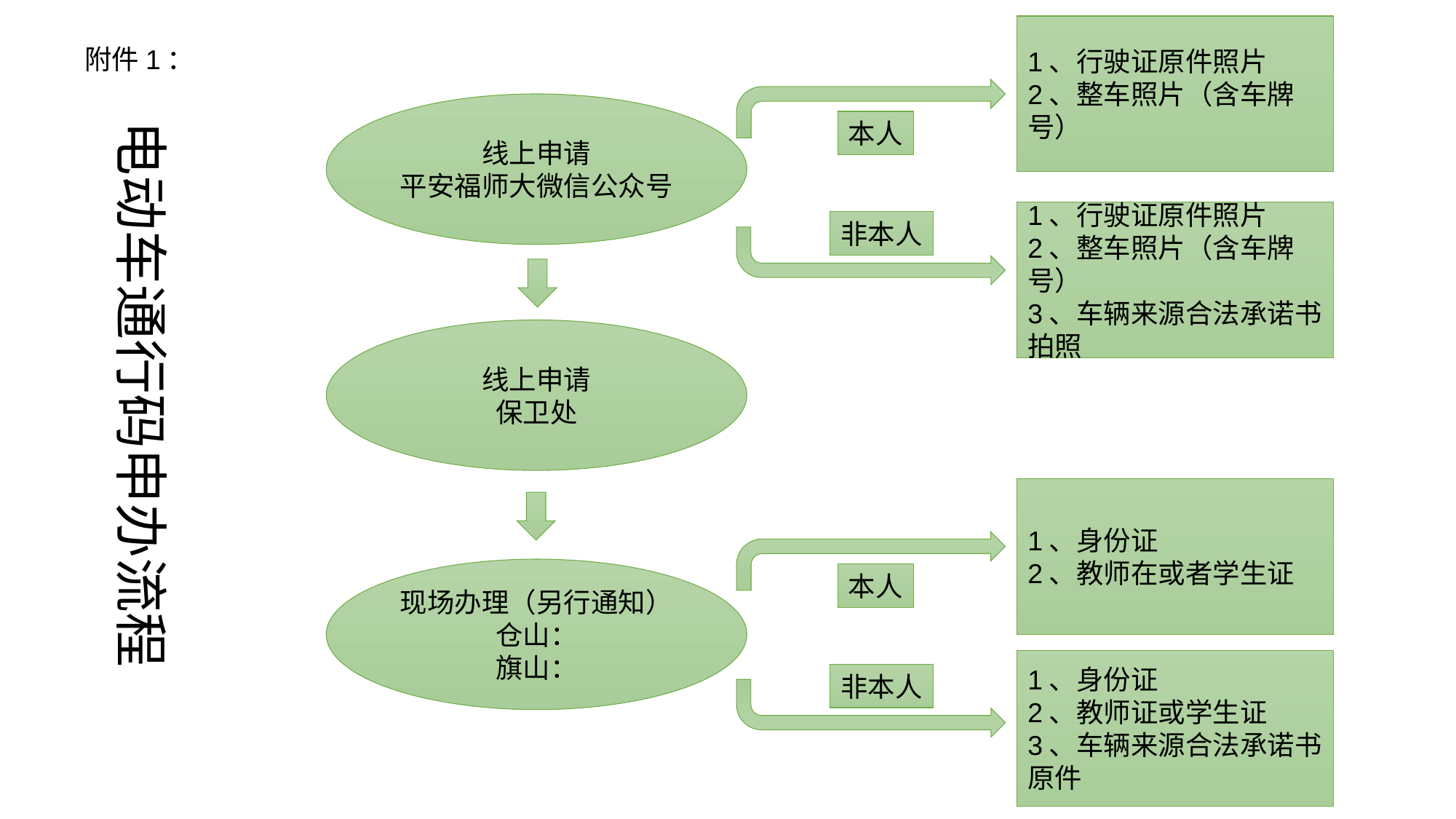

1、行驶证原件照片
2、整车照片（含车牌号）

本人
非本人

线上申请
平安福师大微信公众号
1、行驶证原件照片
2、整车照片（含车牌号）
3、车辆来源合法承诺书拍照

线上申请
保卫处
1、身份证
2、教师在或者学生证

本人
非本人

现场办理（另行通知）
仓山：
旗山：
1、身份证
2、教师证或学生证
3、车辆来源合法承诺书原件
附件1：
电动车通行码申办流程